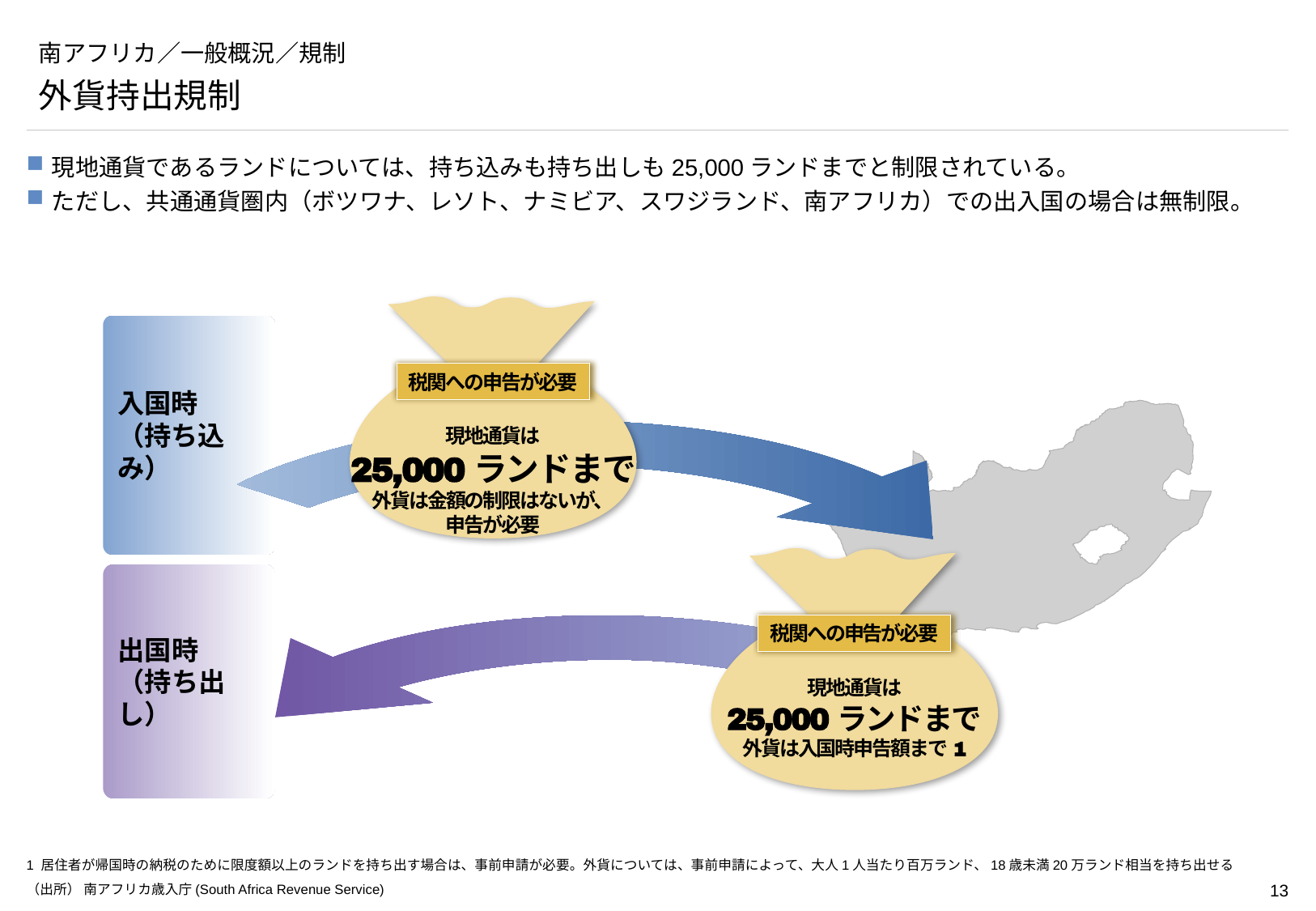

# 南アフリカ／一般概況／規制
外貨持出規制
現地通貨であるランドについては、持ち込みも持ち出しも25,000ランドまでと制限されている。
ただし、共通通貨圏内（ボツワナ、レソト、ナミビア、スワジランド、南アフリカ）での出入国の場合は無制限。

税関への申告が必要
現地通貨は
25,000ランドまで
外貨は金額の制限はないが、
申告が必要

入国時
（持ち込み）

税関への申告が必要
現地通貨は
25,000ランドまで
外貨は入国時申告額まで1
出国時
（持ち出し）

1 居住者が帰国時の納税のために限度額以上のランドを持ち出す場合は、事前申請が必要。外貨については、事前申請によって、大人1人当たり百万ランド、18歳未満20万ランド相当を持ち出せる
（出所） 南アフリカ歳入庁(South Africa Revenue Service)